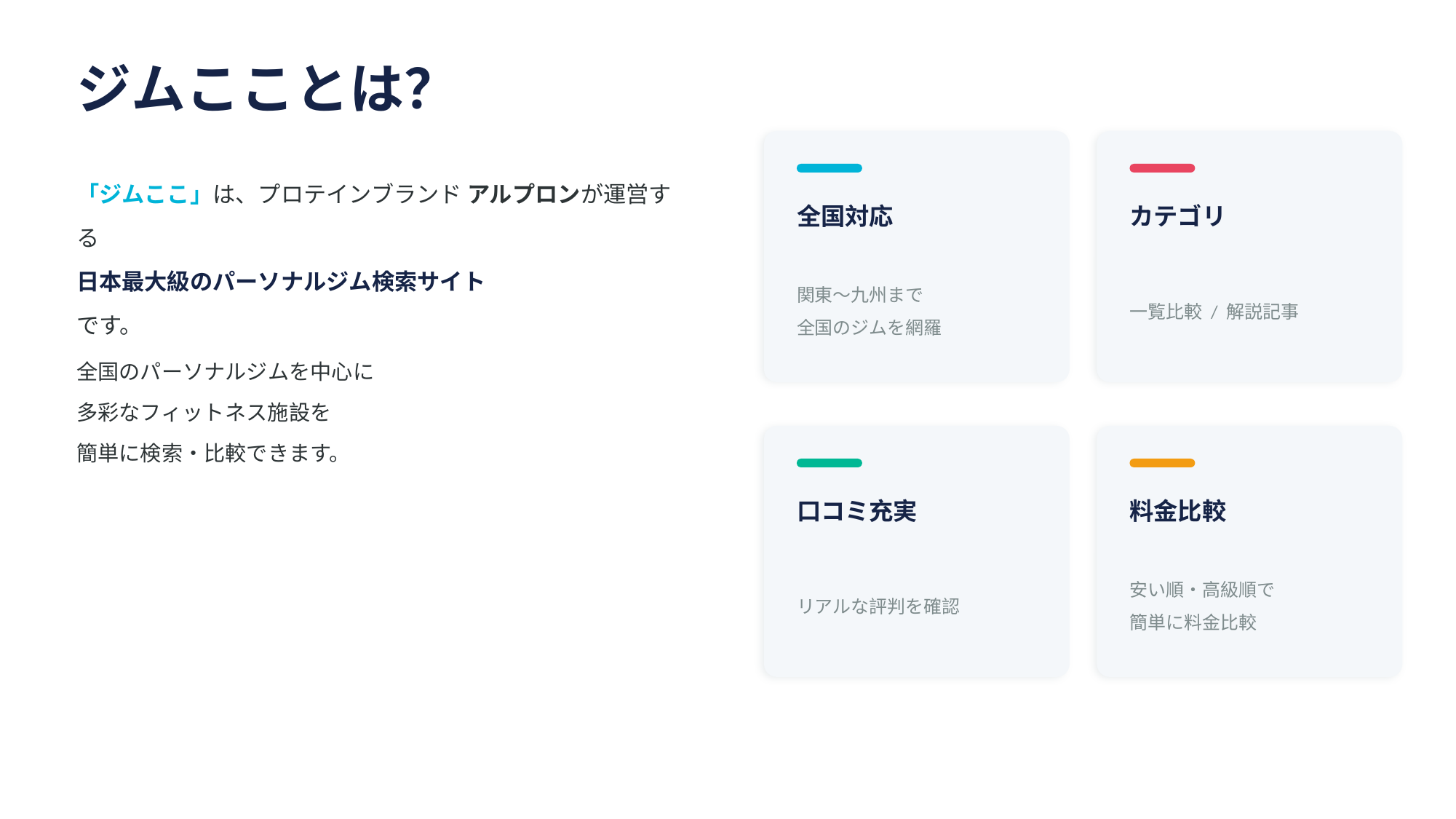

ジムこことは？

「ジムここ」は、プロテインブランド アルプロンが運営する
日本最大級のパーソナルジム検索サイト
です。

全国対応
カテゴリ
関東〜九州まで
全国のジムを網羅
一覧比較 / 解説記事
全国のパーソナルジムを中心に
多彩なフィットネス施設を
簡単に検索・比較できます。

口コミ充実
料金比較
リアルな評判を確認
安い順・高級順で
簡単に料金比較